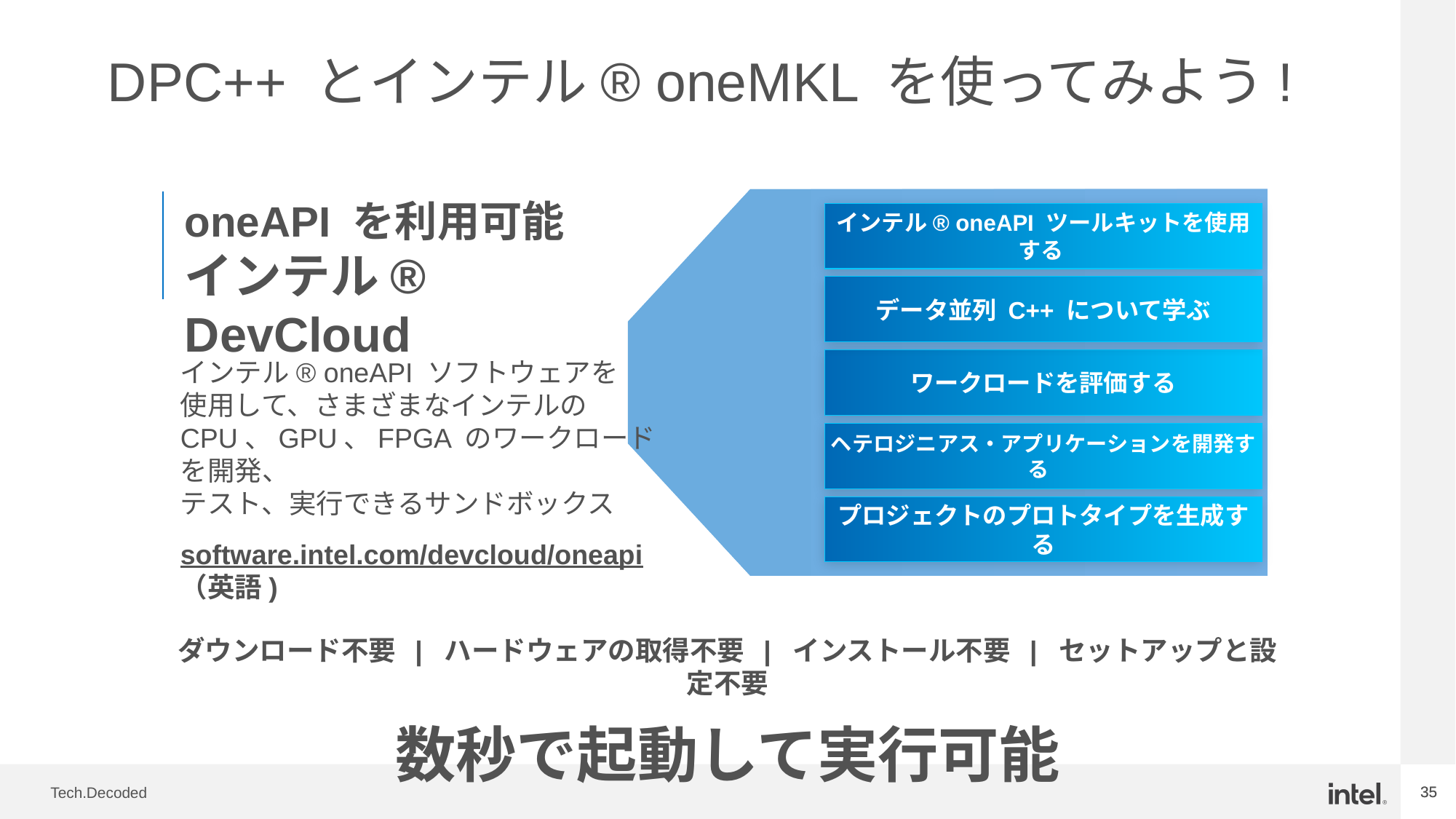

# DPC++ とインテル® oneMKL を使ってみよう!
oneAPI を利用可能
インテル® DevCloud

インテル® oneAPI ツールキットを使用する
データ並列 C++ について学ぶ
ワークロードを評価する
ヘテロジニアス・アプリケーションを開発する
プロジェクトのプロトタイプを生成する
インテル® oneAPI ソフトウェアを
使用して、さまざまなインテルの CPU、GPU、FPGA のワークロードを開発、
テスト、実行できるサンドボックス
software.intel.com/devcloud/oneapi （英語)
ダウンロード不要  |  ハードウェアの取得不要  |  インストール不要  |  セットアップと設定不要
数秒で起動して実行可能